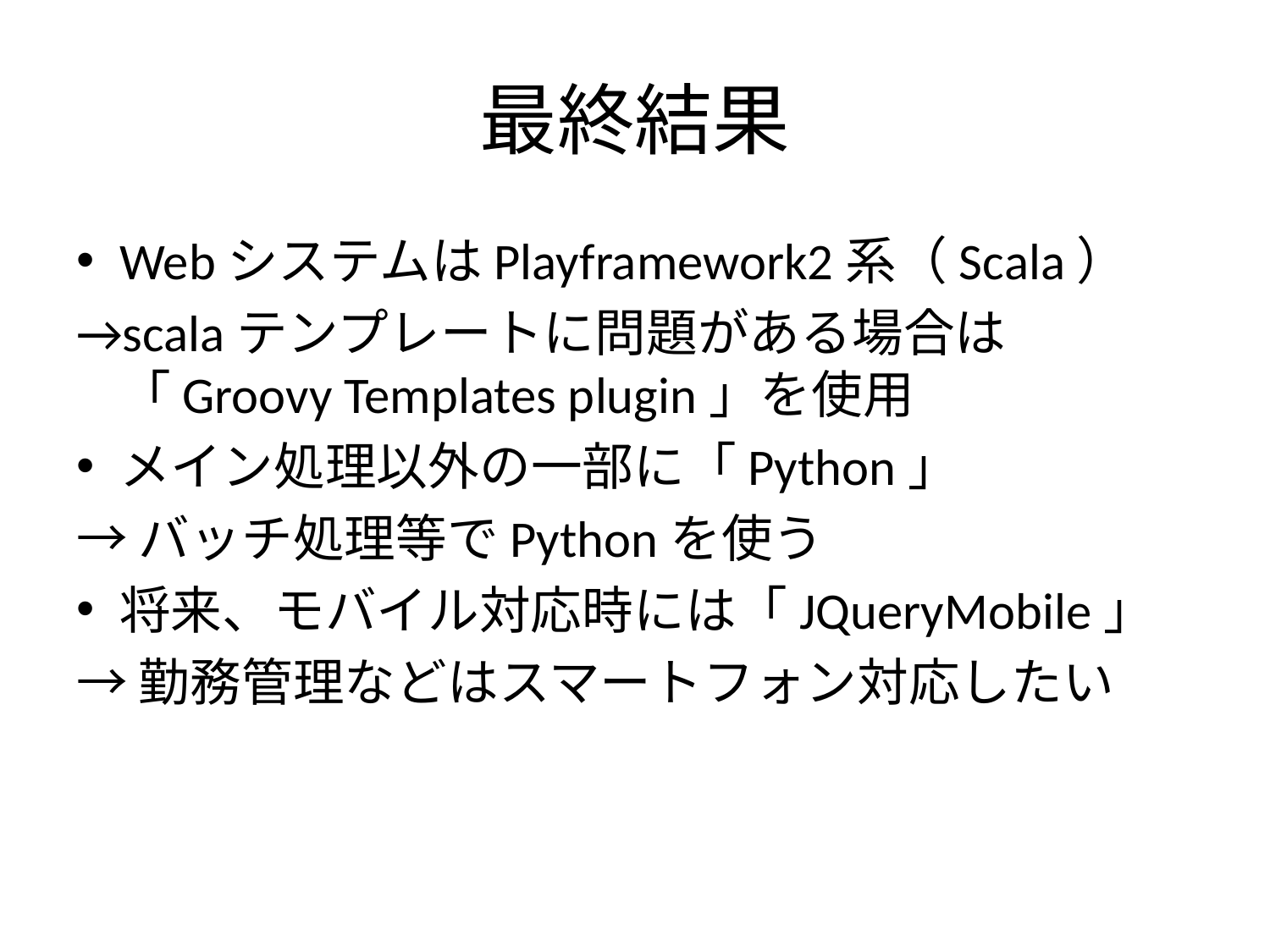

# 最終結果
WebシステムはPlayframework2系（Scala）
→scalaテンプレートに問題がある場合は「Groovy Templates plugin」を使用
メイン処理以外の一部に「Python」
→バッチ処理等でPythonを使う
将来、モバイル対応時には「JQueryMobile」
→勤務管理などはスマートフォン対応したい